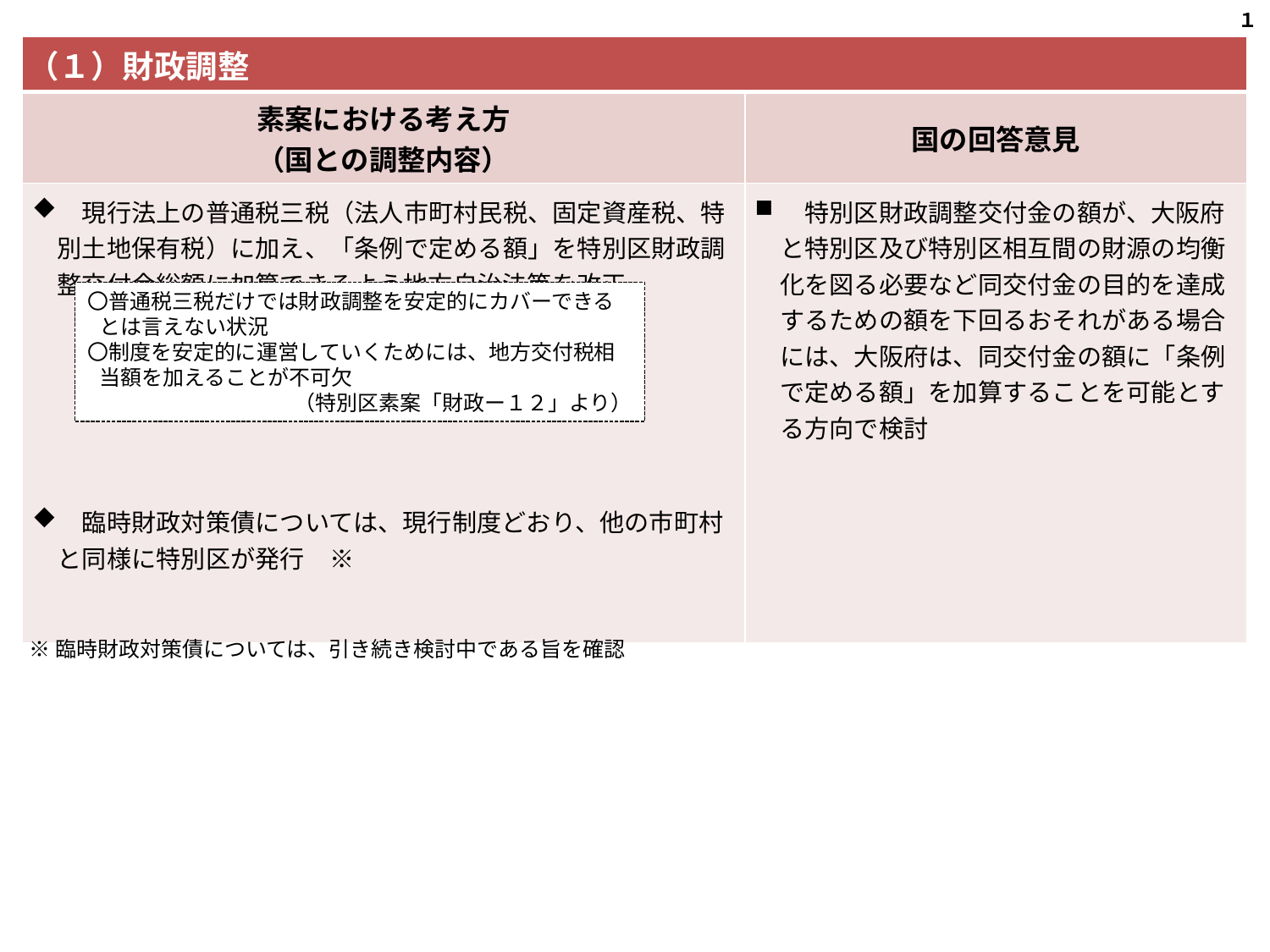

１
| （１）財政調整 |  |
| --- | --- |
| 素案における考え方 （国との調整内容） | 国の回答意見 |
| 現行法上の普通税三税（法人市町村民税、固定資産税、特別土地保有税）に加え、「条例で定める額」を特別区財政調整交付金総額に加算できるよう地方自治法等を改正 　臨時財政対策債については、現行制度どおり、他の市町村と同様に特別区が発行　※ | 特別区財政調整交付金の額が、大阪府と特別区及び特別区相互間の財源の均衡化を図る必要など同交付金の目的を達成するための額を下回るおそれがある場合には、大阪府は、同交付金の額に「条例で定める額」を加算することを可能とする方向で検討 |
〇普通税三税だけでは財政調整を安定的にカバーできるとは言えない状況
〇制度を安定的に運営していくためには、地方交付税相当額を加えることが不可欠
（特別区素案「財政ー１２」より）
※臨時財政対策債については、引き続き検討中である旨を確認